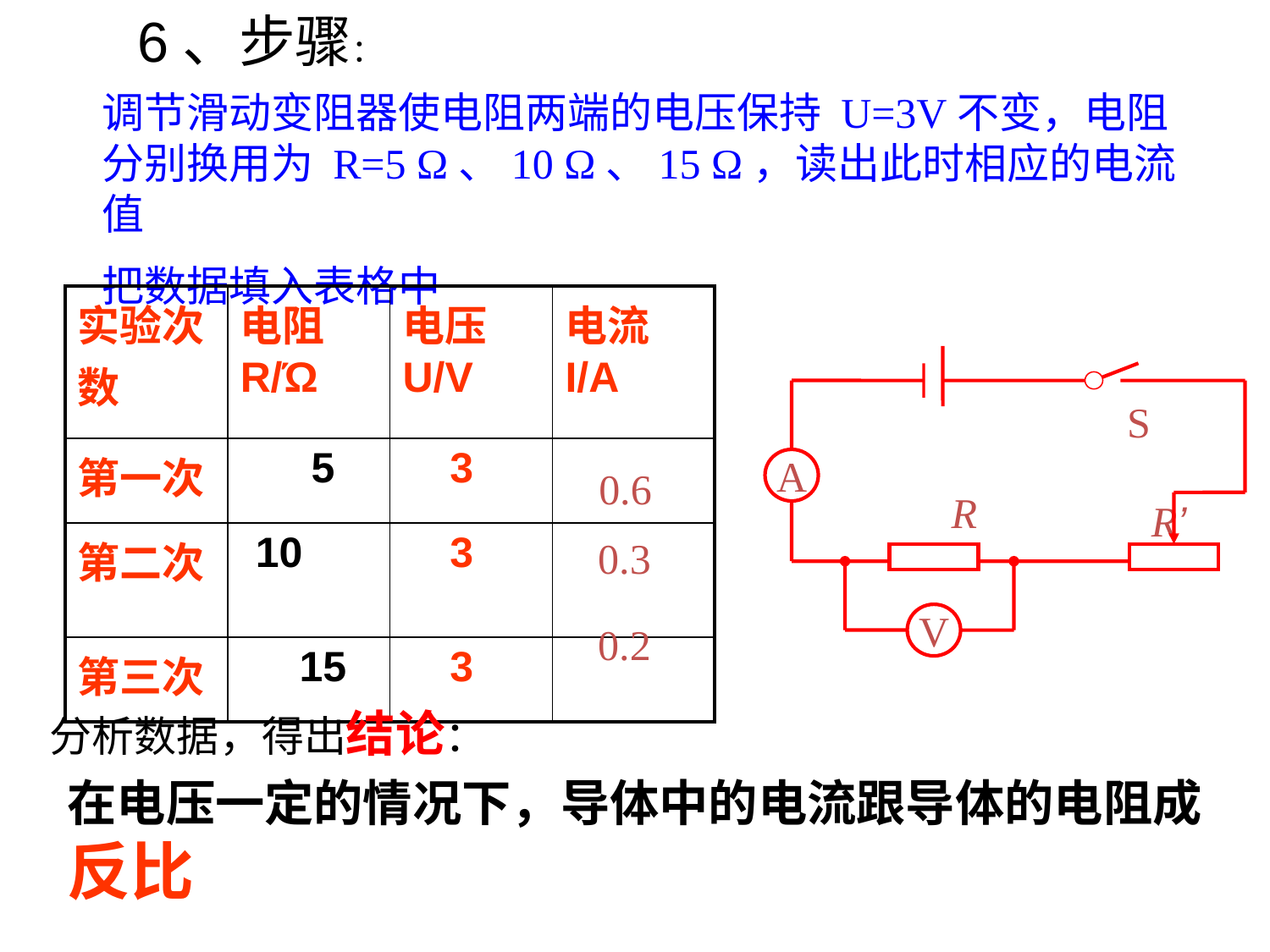

6、步骤：
调节滑动变阻器使电阻两端的电压保持 U=3V不变，电阻分别换用为 R=5 Ω、10 Ω、15 Ω，读出此时相应的电流值
把数据填入表格中
| 实验次数 | 电阻R/Ώ | 电压U/V | 电流I/A |
| --- | --- | --- | --- |
| 第一次 | 5 | 3 |  |
| 第二次 | 10 | 3 |  |
| 第三次 | 15 | 3 |  |

A

V

S
R’
R

0.6
0.3
0.2
分析数据，得出结论：
在电压一定的情况下，导体中的电流跟导体的电阻成反比